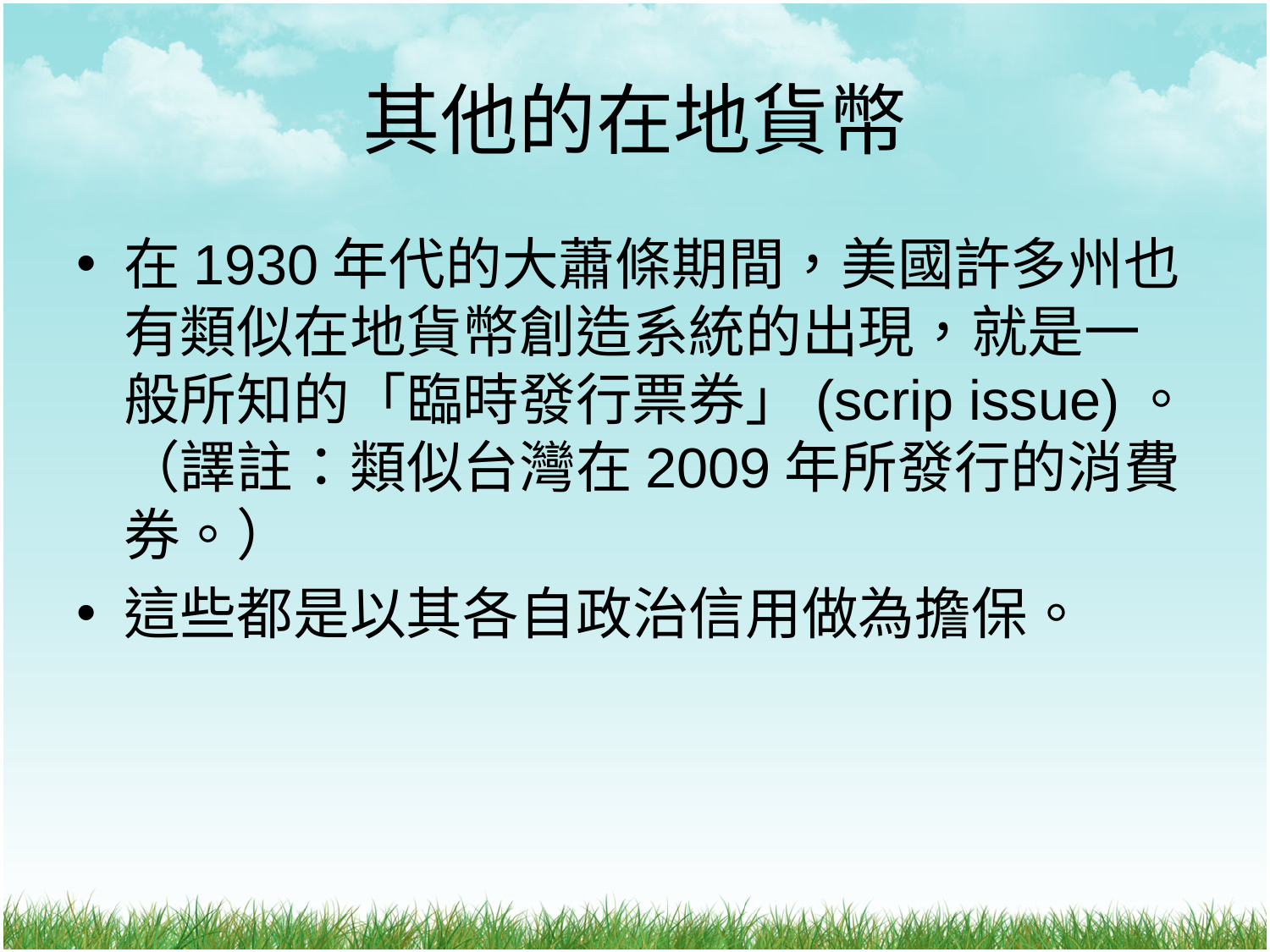

# 其他的在地貨幣
在1930年代的大蕭條期間，美國許多州也有類似在地貨幣創造系統的出現，就是一般所知的「臨時發行票券」(scrip issue)。（譯註：類似台灣在2009年所發行的消費券。）
這些都是以其各自政治信用做為擔保。